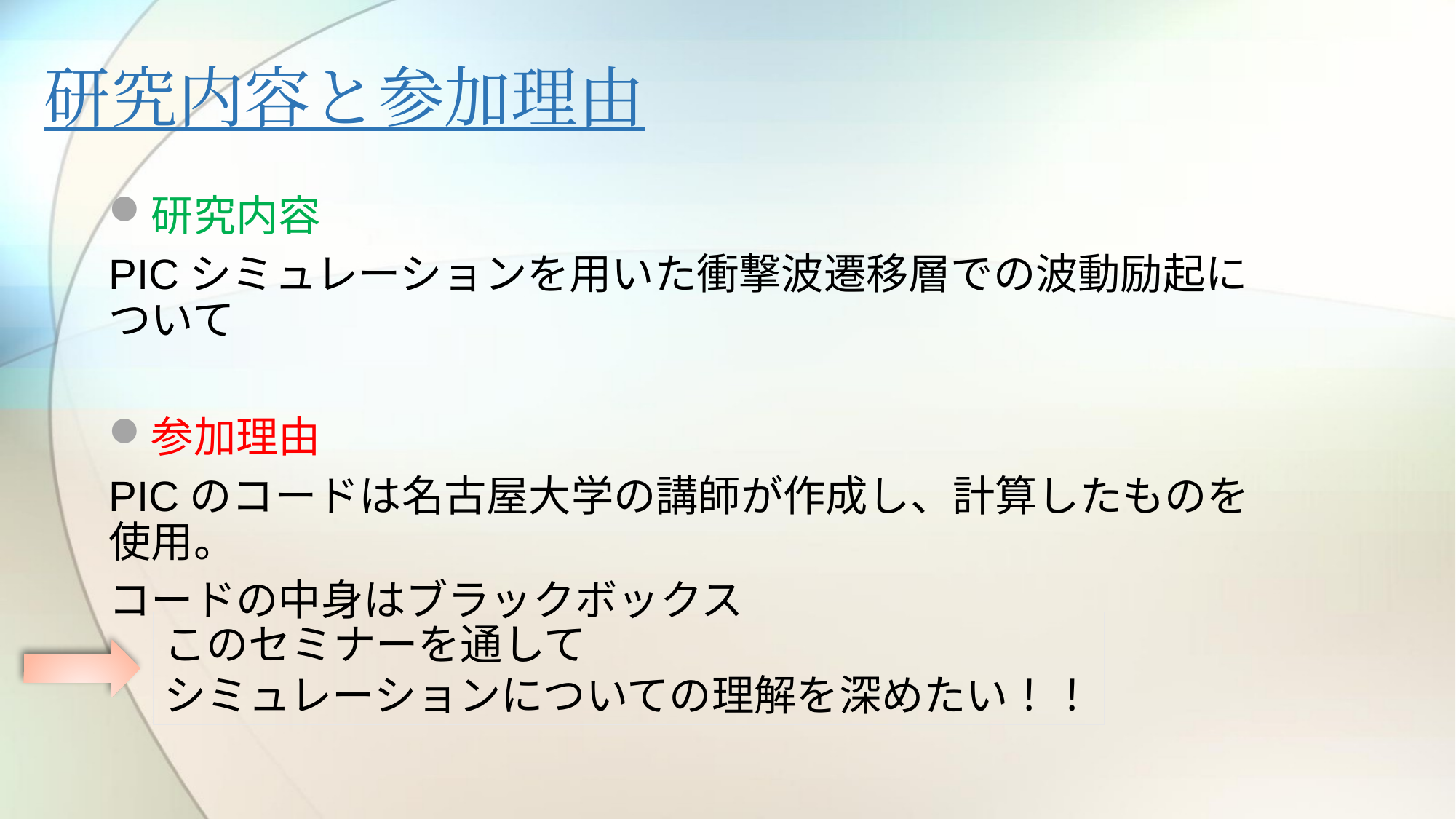

# 研究内容と参加理由
研究内容
PICシミュレーションを用いた衝撃波遷移層での波動励起について

参加理由
PICのコードは名古屋大学の講師が作成し、計算したものを使用。
コードの中身はブラックボックス

このセミナーを通して
シミュレーションについての理解を深めたい！！